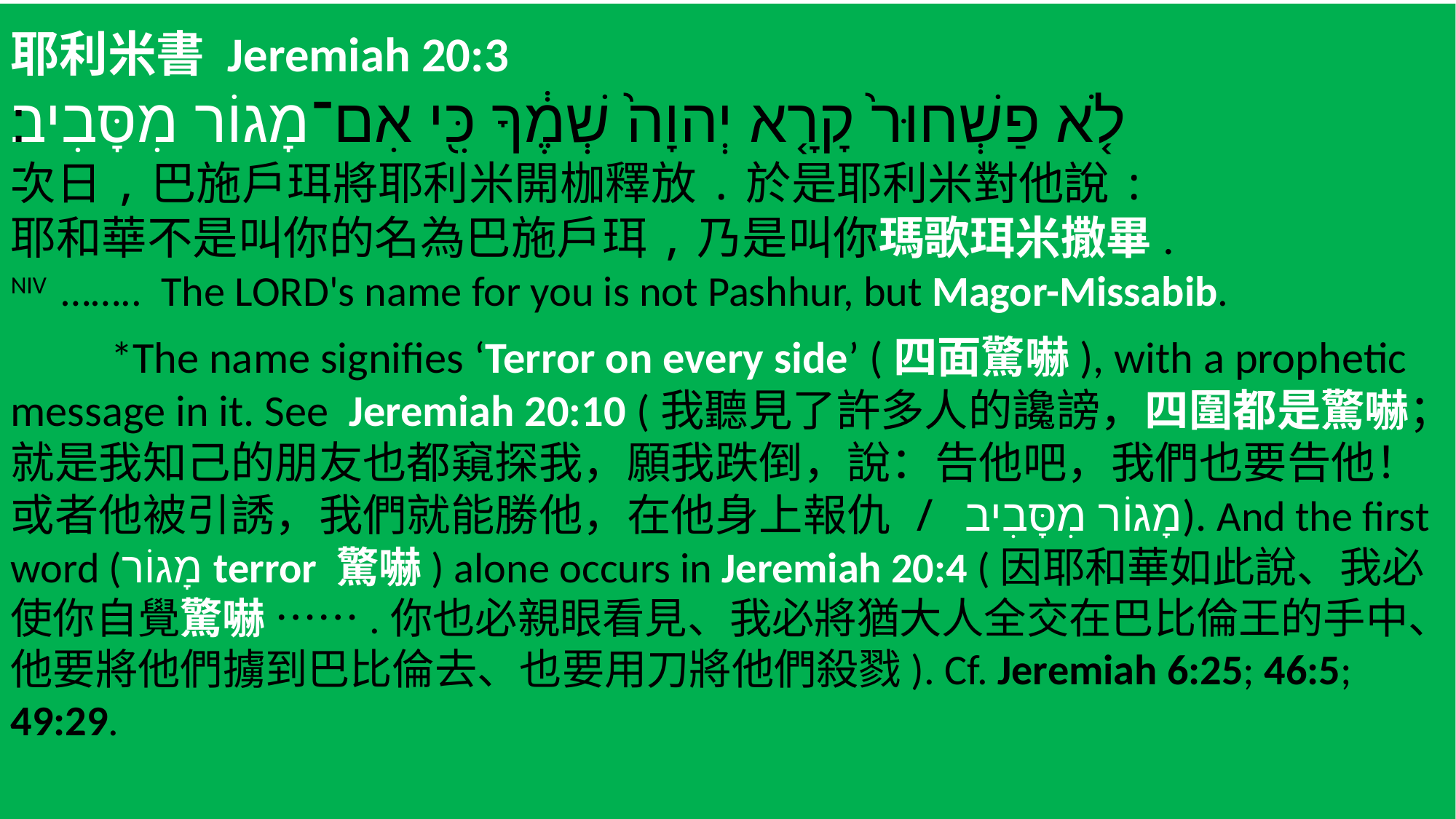

耶利米書 Jeremiah 20:3
לֹ֤א פַשְׁחוּר֙ קָרָ֤א יְהוָה֙ שְׁמֶ֔ךָ כִּ֖י אִם־מָגוֹר מִסָּבִיב׃
次日,巴施戶珥將耶利米開枷釋放.於是耶利米對他說:
耶和華不是叫你的名為巴施戶珥,乃是叫你瑪歌珥米撒畢.
NIV  ……..  The LORD's name for you is not Pashhur, but Magor-Missabib.

          *The name signifies ‘Terror on every side’ (四面驚嚇), with a prophetic message in it. See  Jeremiah 20:10 (我聽見了許多人的讒謗，四圍都是驚嚇；就是我知己的朋友也都窺探我，願我跌倒，說：告他吧，我們也要告他！或者他被引誘，我們就能勝他，在他身上報仇 / מָגוֹר מִסָּבִיב). And the first word (מָגוֹר terror 驚嚇) alone occurs in Jeremiah 20:4 (因耶和華如此說、我必使你自覺驚嚇 …….你也必親眼看見、我必將猶大人全交在巴比倫王的手中、他要將他們擄到巴比倫去、也要用刀將他們殺戮). Cf. Jeremiah 6:25; 46:5; 49:29.